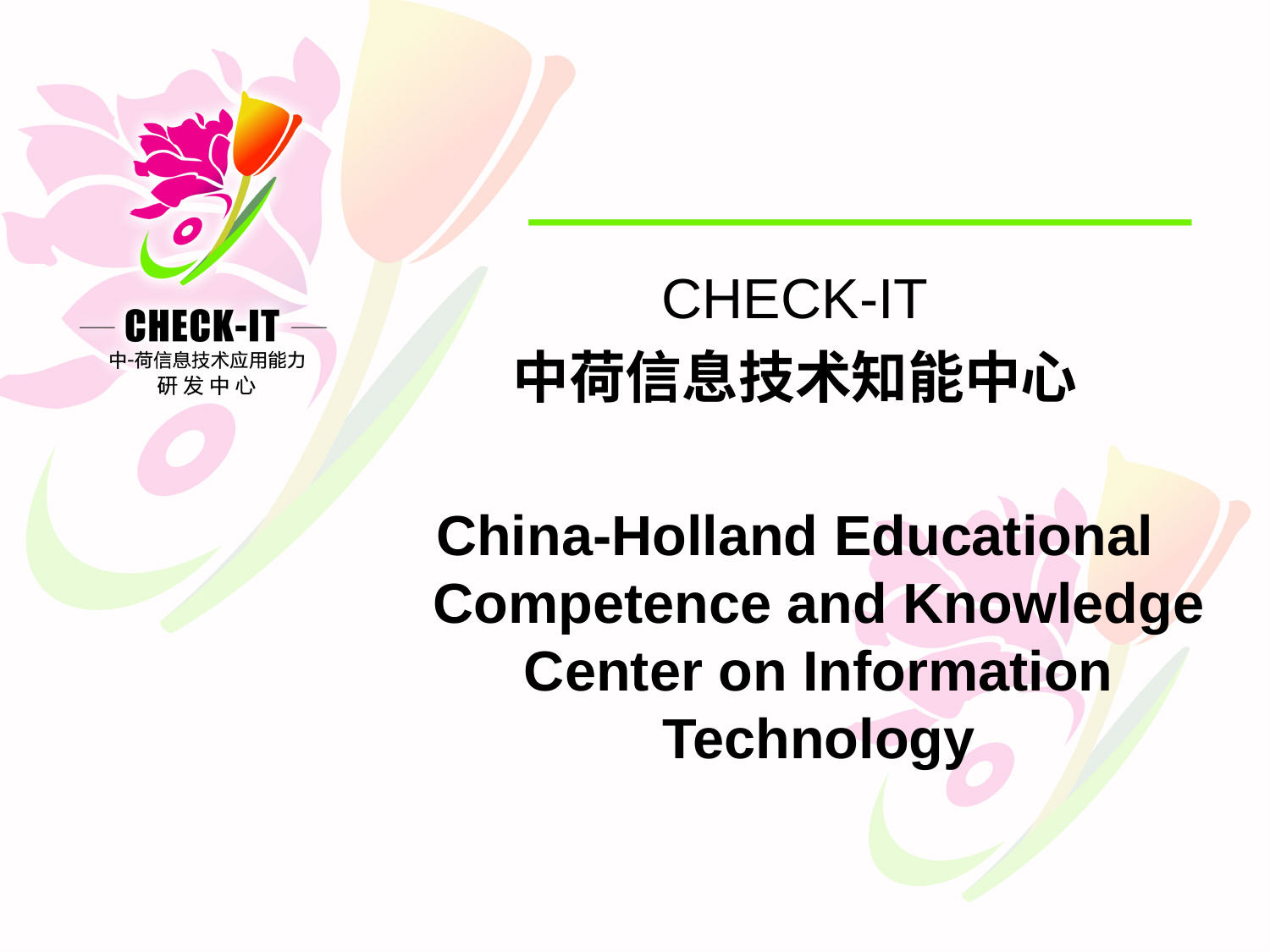

#
CHECK-IT
中荷信息技术知能中心

China-Holland Educational Competence and Knowledge Center on Information Technology